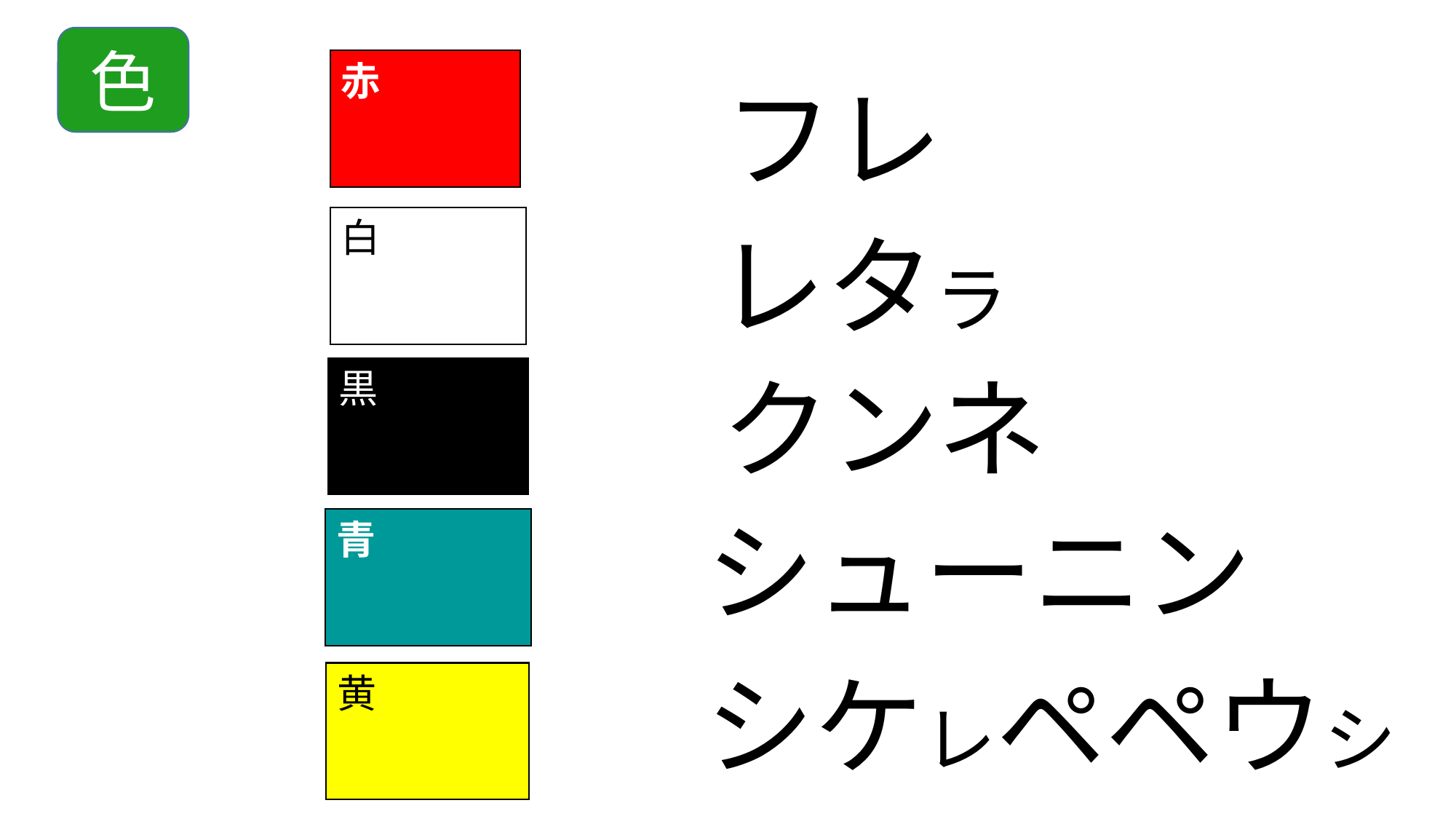

色
赤
フレ
白
レタラ
クンネ
黒
シューニン
青
シケレペペウシ
黄